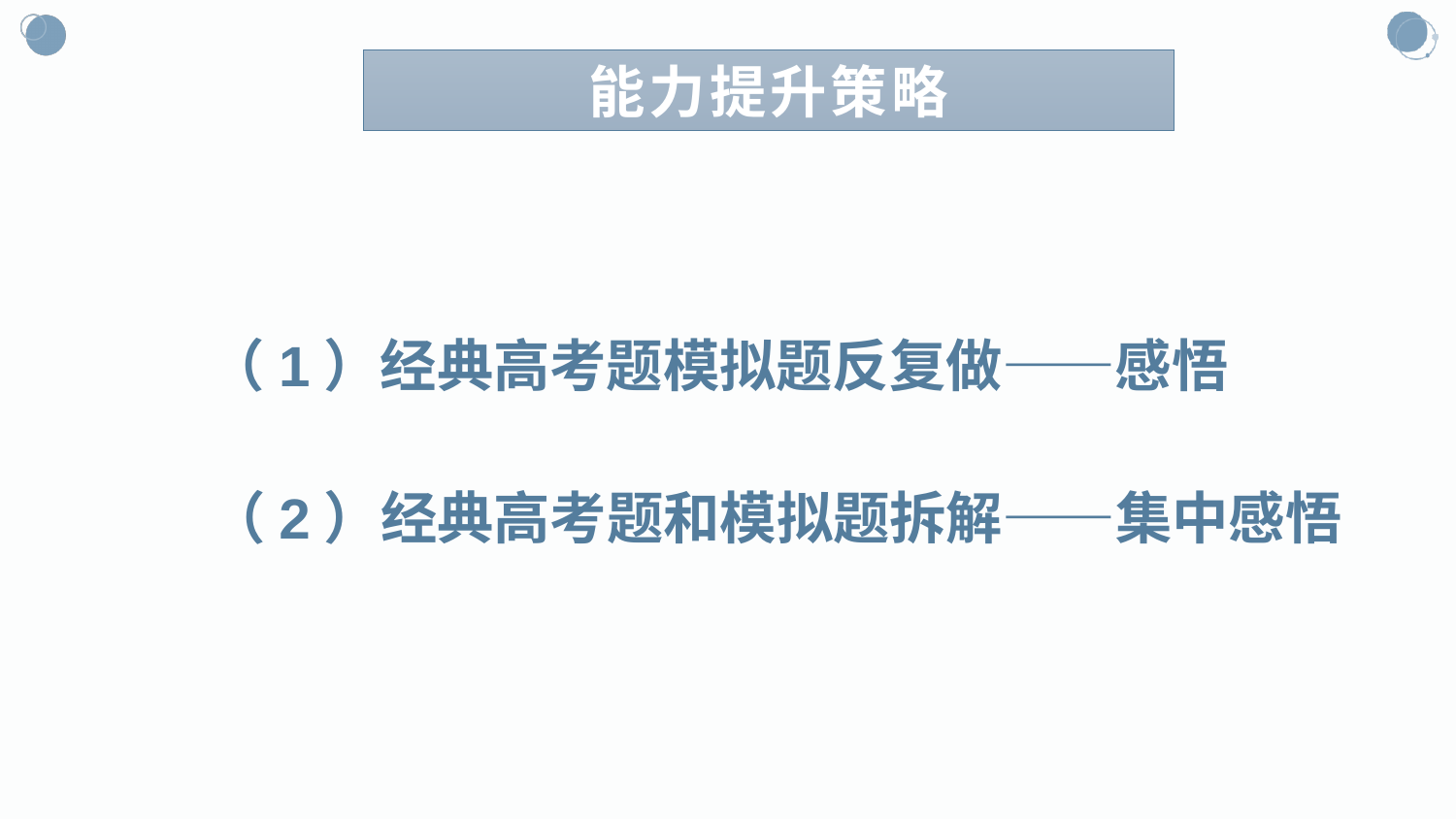

# 能力提升策略
（1）经典高考题模拟题反复做——感悟
（2）经典高考题和模拟题拆解——集中感悟